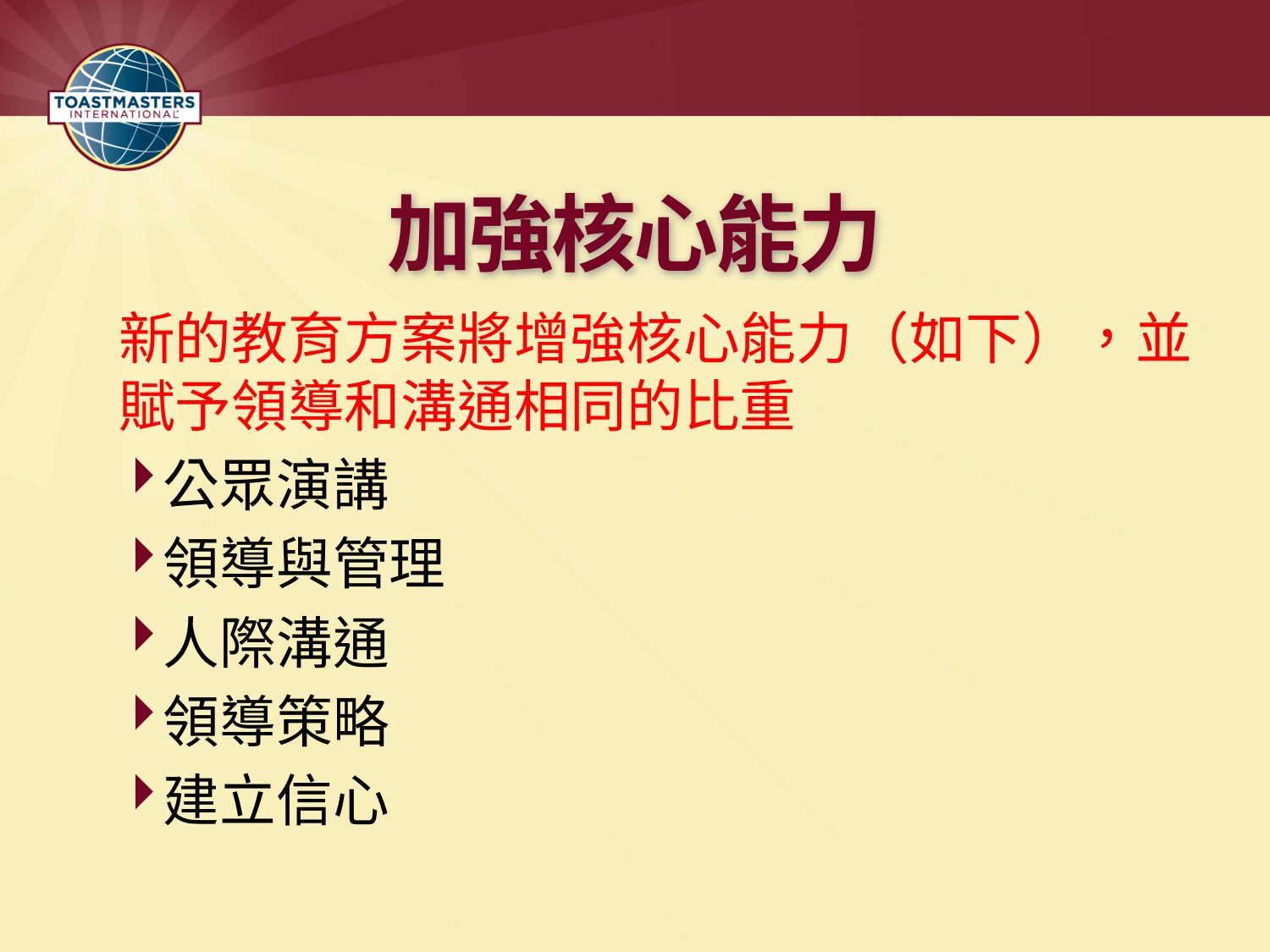

# 加強核心能力
新的教育方案將增強核心能力（如下），並賦予領導和溝通相同的比重
公眾演講
領導與管理
人際溝通
領導策略
建立信心